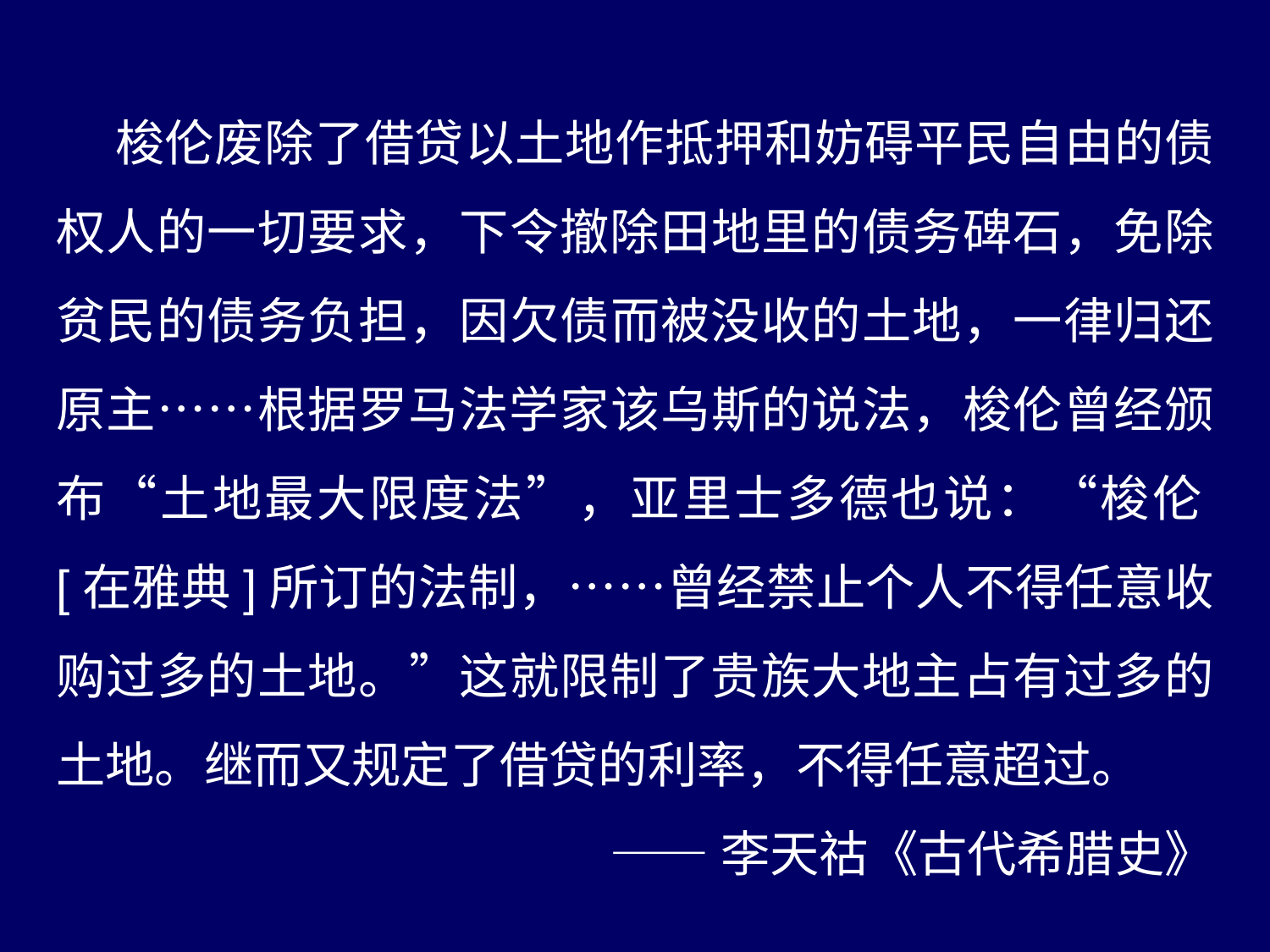

梭伦废除了借贷以土地作抵押和妨碍平民自由的债权人的一切要求，下令撤除田地里的债务碑石，免除贫民的债务负担，因欠债而被没收的土地，一律归还原主……根据罗马法学家该乌斯的说法，梭伦曾经颁布“土地最大限度法”，亚里士多德也说：“梭伦[在雅典]所订的法制，……曾经禁止个人不得任意收购过多的土地。”这就限制了贵族大地主占有过多的土地。继而又规定了借贷的利率，不得任意超过。
——李天祜《古代希腊史》